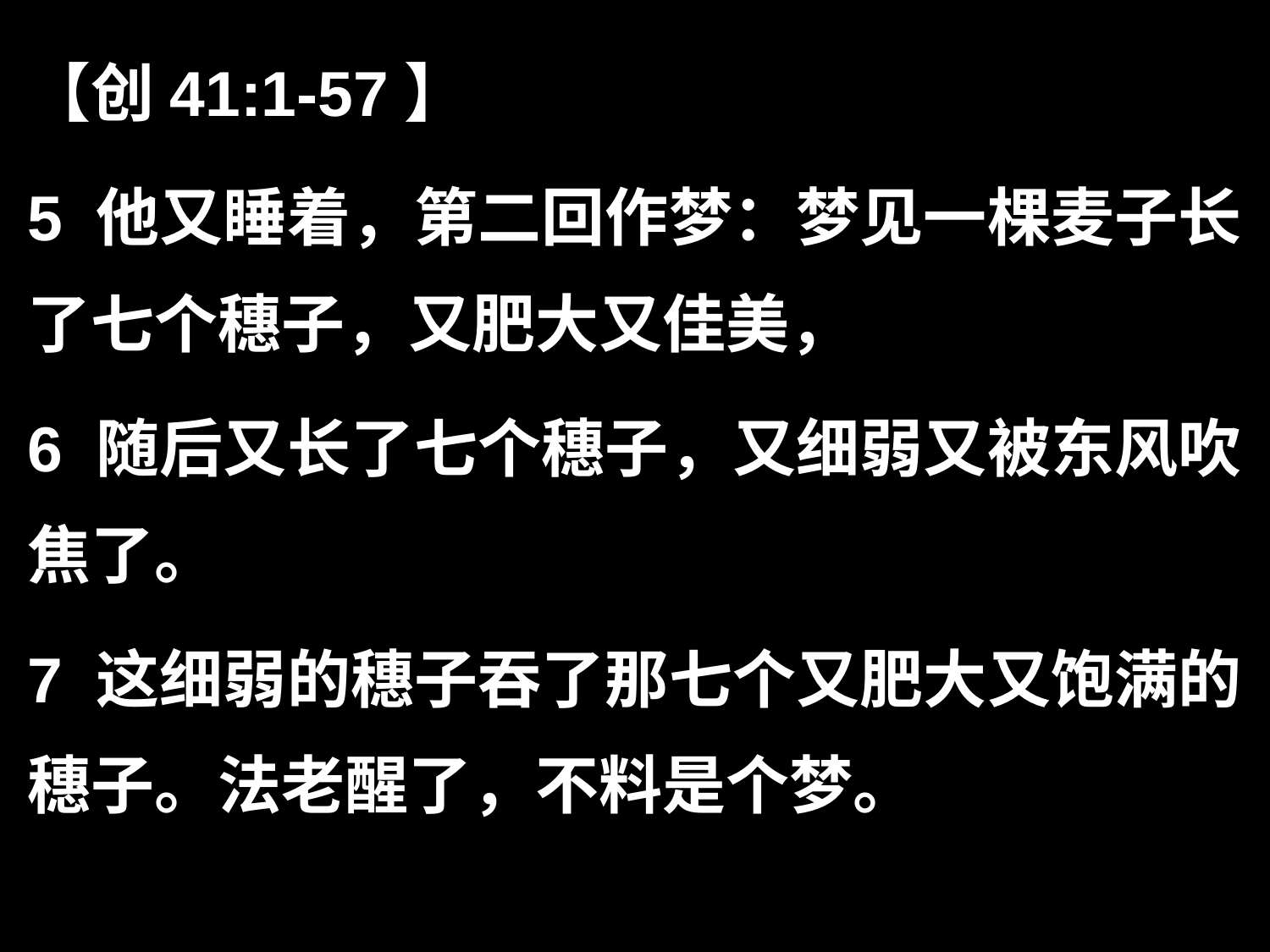

【创41:1-57】
5 他又睡着，第二回作梦：梦见一棵麦子长了七个穗子，又肥大又佳美，
6 随后又长了七个穗子，又细弱又被东风吹焦了。
7 这细弱的穗子吞了那七个又肥大又饱满的穗子。法老醒了，不料是个梦。